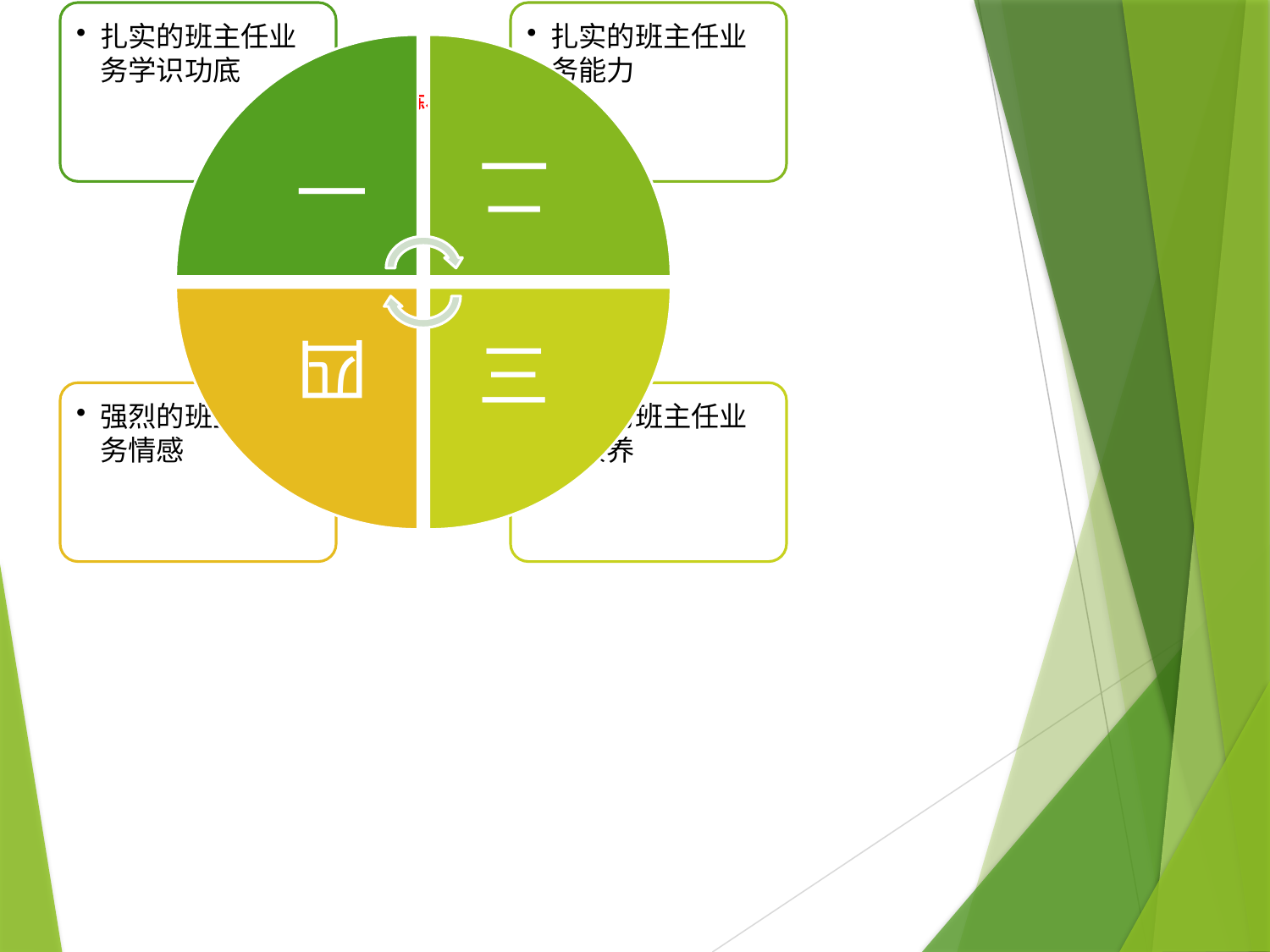

# 三、业务精湛是“硬核 ”班主任的精修炼、真功夫
扎实的班主任业务学识功底
扎实的班主任业务能力
扎实的班主任业务素养
强烈的班主任业务情感
一
二
三
四